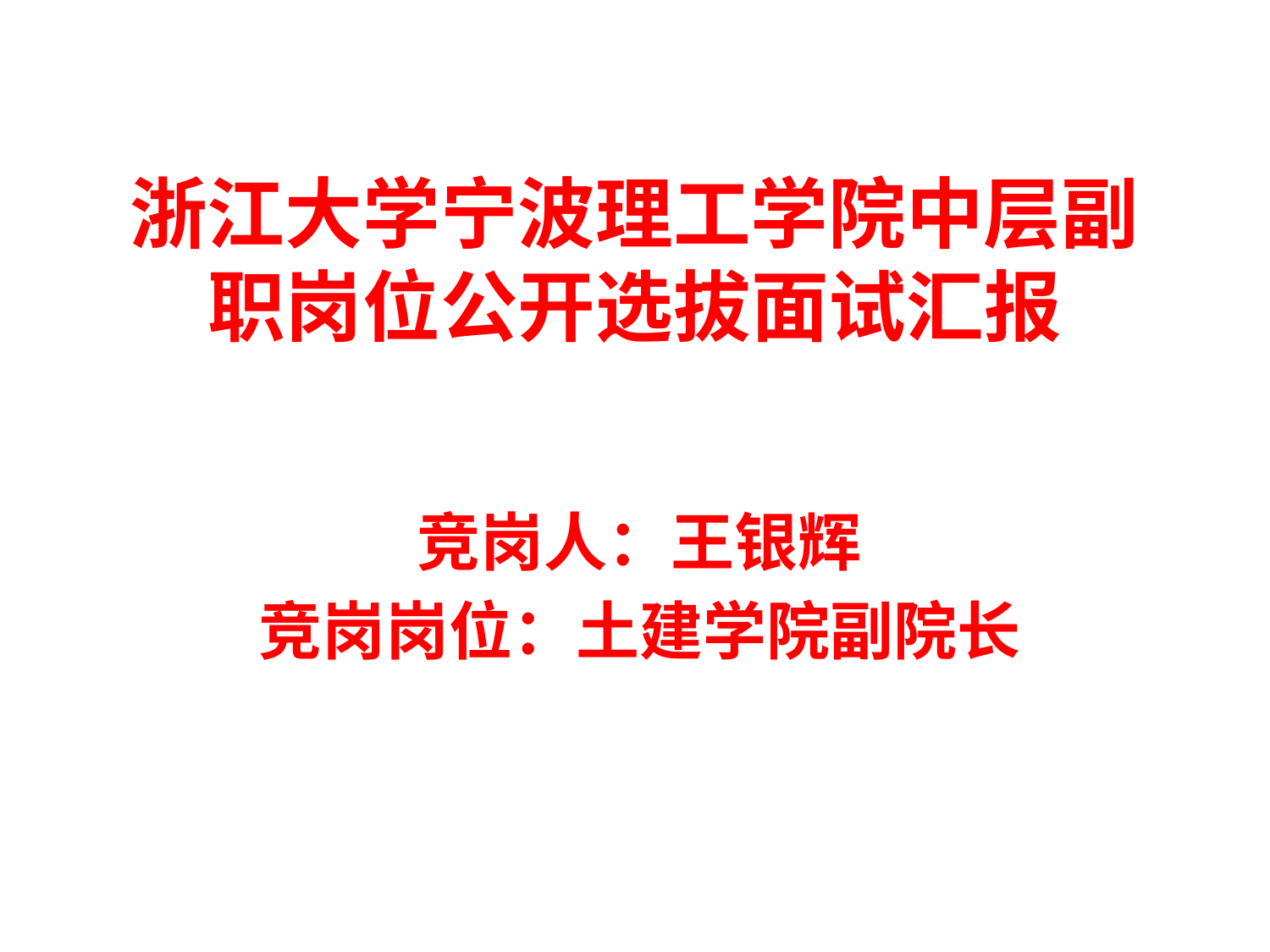

# 浙江大学宁波理工学院中层副职岗位公开选拔面试汇报
竞岗人：王银辉
竞岗岗位：土建学院副院长